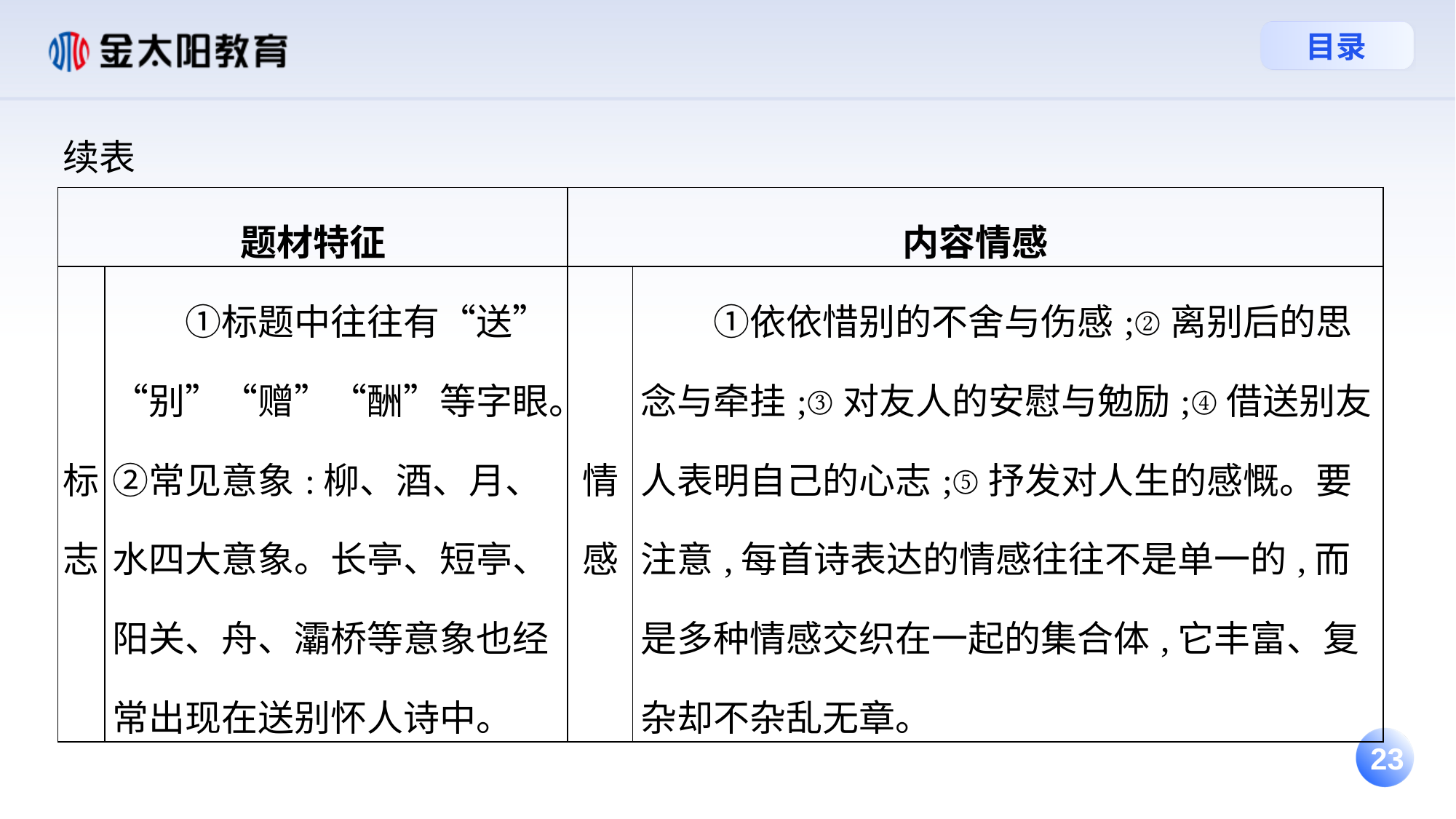

续表

| 题材特征 |  | 内容情感 |  |
| --- | --- | --- | --- |
| 标志 | ①标题中往往有“送”“别”“赠”“酬”等字眼。②常见意象:柳、酒、月、水四大意象。长亭、短亭、阳关、舟、灞桥等意象也经常出现在送别怀人诗中。 | 情感 | ①依依惜别的不舍与伤感;②离别后的思念与牵挂;③对友人的安慰与勉励;④借送别友人表明自己的心志;⑤抒发对人生的感慨。要注意,每首诗表达的情感往往不是单一的,而是多种情感交织在一起的集合体,它丰富、复杂却不杂乱无章。 |